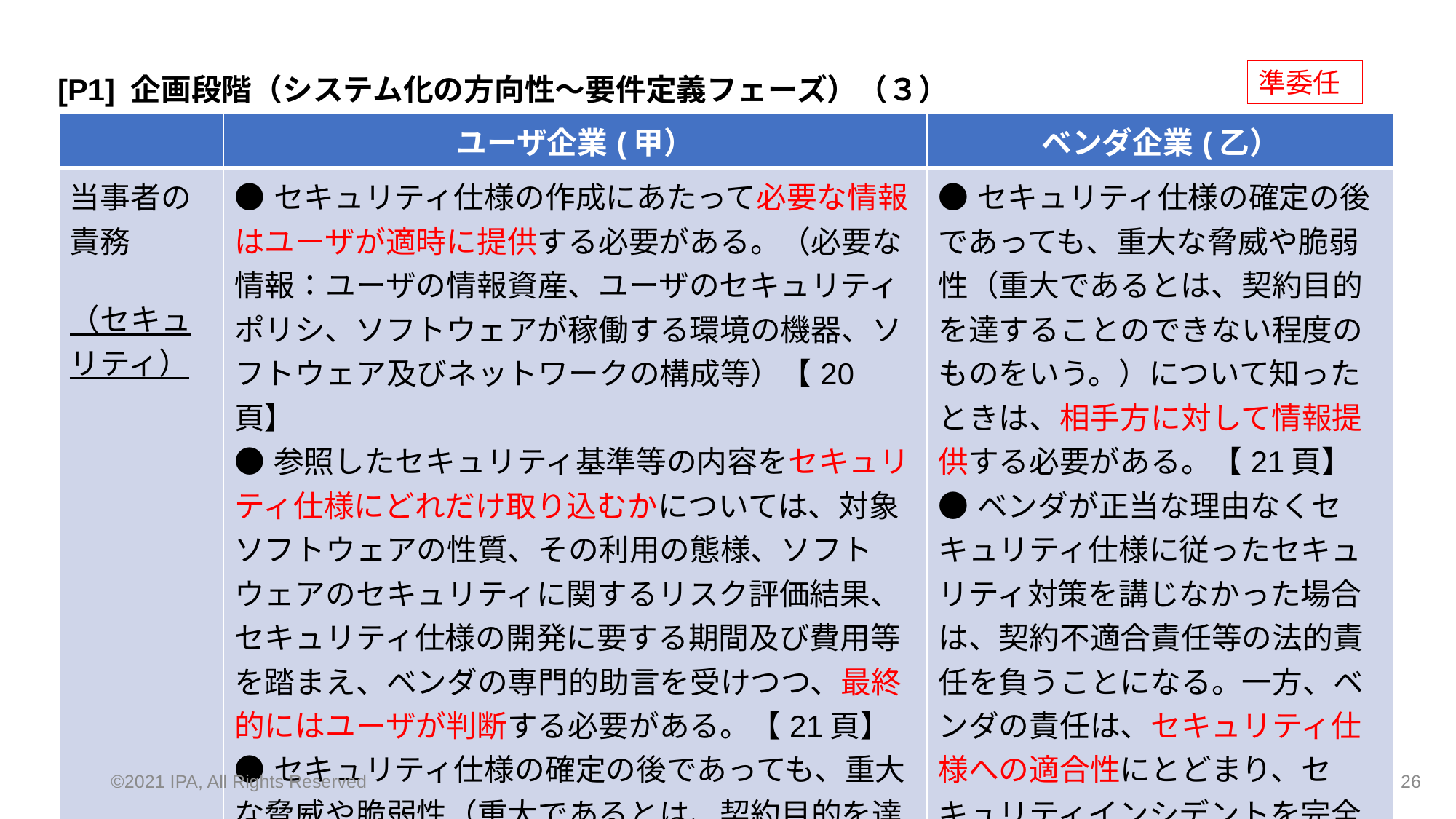

準委任
[P1] 企画段階（システム化の方向性～要件定義フェーズ）（３）
|  | ユーザ企業(甲） | ベンダ企業(乙） |
| --- | --- | --- |
| 当事者の責務 （セキュリティ） | ●セキュリティ仕様の作成にあたって必要な情報はユーザが適時に提供する必要がある。（必要な情報：ユーザの情報資産、ユーザのセキュリティポリシ、ソフトウェアが稼働する環境の機器、ソフトウェア及びネットワークの構成等）【20頁】 ●参照したセキュリティ基準等の内容をセキュリティ仕様にどれだけ取り込むかについては、対象ソフトウェアの性質、その利用の態様、ソフトウェアのセキュリティに関するリスク評価結果、セキュリティ仕様の開発に要する期間及び費用等を踏まえ、ベンダの専門的助言を受けつつ、最終的にはユーザが判断する必要がある。【21頁】 ●セキュリティ仕様の確定の後であっても、重大な脅威や脆弱性（重大であるとは、契約目的を達することのできない程度のものをいう。）について知ったときは、相手方に対して情報提供する必要がある。【21頁】 | ●セキュリティ仕様の確定の後であっても、重大な脅威や脆弱性（重大であるとは、契約目的を達することのできない程度のものをいう。）について知ったときは、相手方に対して情報提供する必要がある。【21頁】 ●ベンダが正当な理由なくセキュリティ仕様に従ったセキュリティ対策を講じなかった場合は、契約不適合責任等の法的責任を負うことになる。一方、ベンダの責任は、セキュリティ仕様への適合性にとどまり、セキュリティインシデントを完全に免れることを保証するものではない。【21頁】 |
©2021 IPA, All Rights Reserved
26